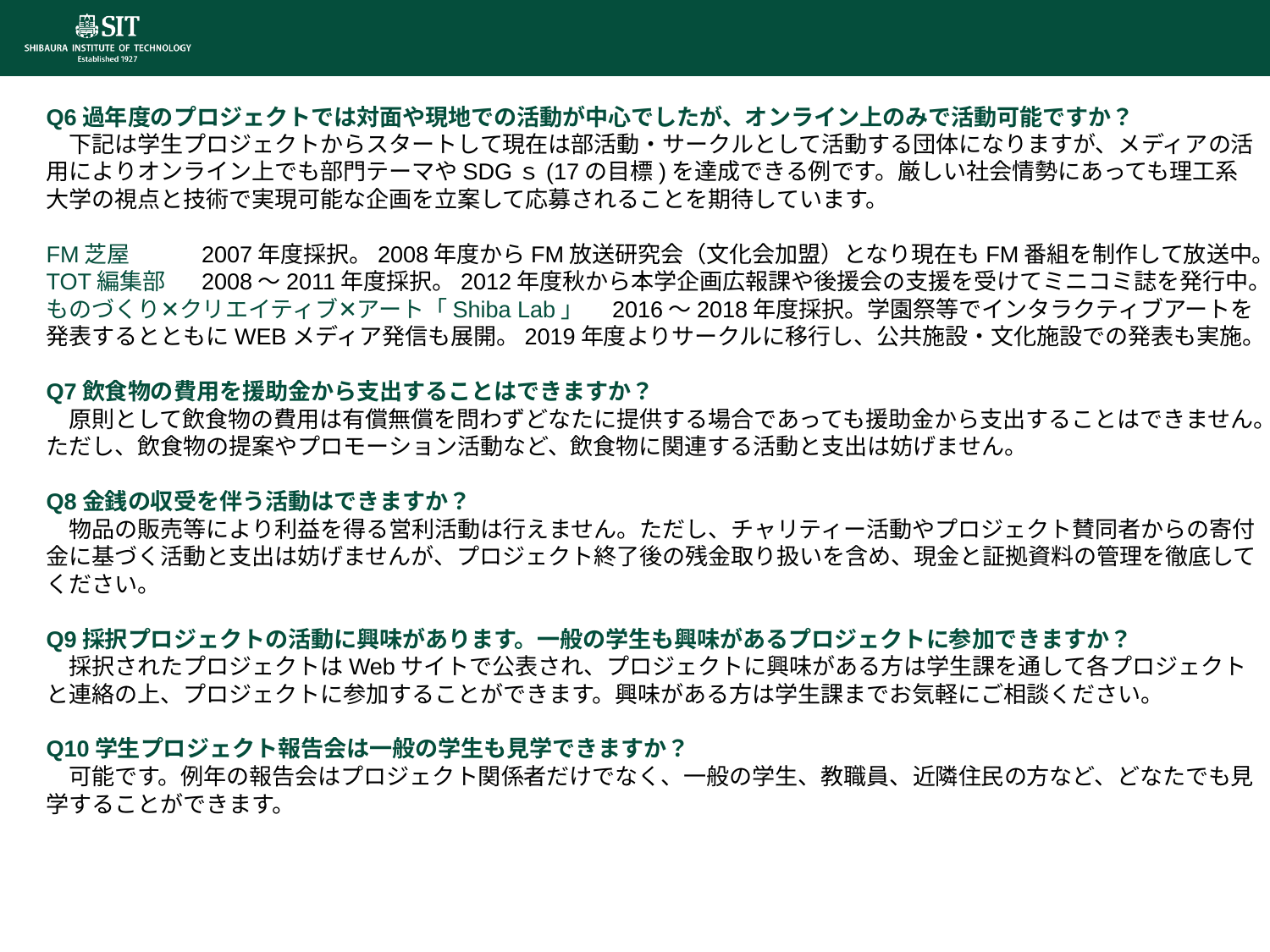

Q6過年度のプロジェクトでは対面や現地での活動が中心でしたが、オンライン上のみで活動可能ですか？
　下記は学生プロジェクトからスタートして現在は部活動・サークルとして活動する団体になりますが、メディアの活用によりオンライン上でも部門テーマやSDGｓ(17の目標)を達成できる例です。厳しい社会情勢にあっても理工系大学の視点と技術で実現可能な企画を立案して応募されることを期待しています。

FM芝屋	　2007年度採択。2008年度からFM放送研究会（文化会加盟）となり現在もFM番組を制作して放送中。
TOT編集部	　2008～2011年度採択。2012年度秋から本学企画広報課や後援会の支援を受けてミニコミ誌を発行中。
ものづくり✕クリエイティブ✕アート「Shiba Lab」　2016～2018年度採択。学園祭等でインタラクティブアートを発表するとともにWEBメディア発信も展開。2019年度よりサークルに移行し、公共施設・文化施設での発表も実施。

Q7飲食物の費用を援助金から支出することはできますか？
　原則として飲食物の費用は有償無償を問わずどなたに提供する場合であっても援助金から支出することはできません。ただし、飲食物の提案やプロモーション活動など、飲食物に関連する活動と支出は妨げません。

Q8金銭の収受を伴う活動はできますか？
　物品の販売等により利益を得る営利活動は行えません。ただし、チャリティー活動やプロジェクト賛同者からの寄付金に基づく活動と支出は妨げませんが、プロジェクト終了後の残金取り扱いを含め、現金と証拠資料の管理を徹底してください。

Q9採択プロジェクトの活動に興味があります。一般の学生も興味があるプロジェクトに参加できますか？
　採択されたプロジェクトはWebサイトで公表され、プロジェクトに興味がある方は学生課を通して各プロジェクトと連絡の上、プロジェクトに参加することができます。興味がある方は学生課までお気軽にご相談ください。

Q10学生プロジェクト報告会は一般の学生も見学できますか？
　可能です。例年の報告会はプロジェクト関係者だけでなく、一般の学生、教職員、近隣住民の方など、どなたでも見学することができます。